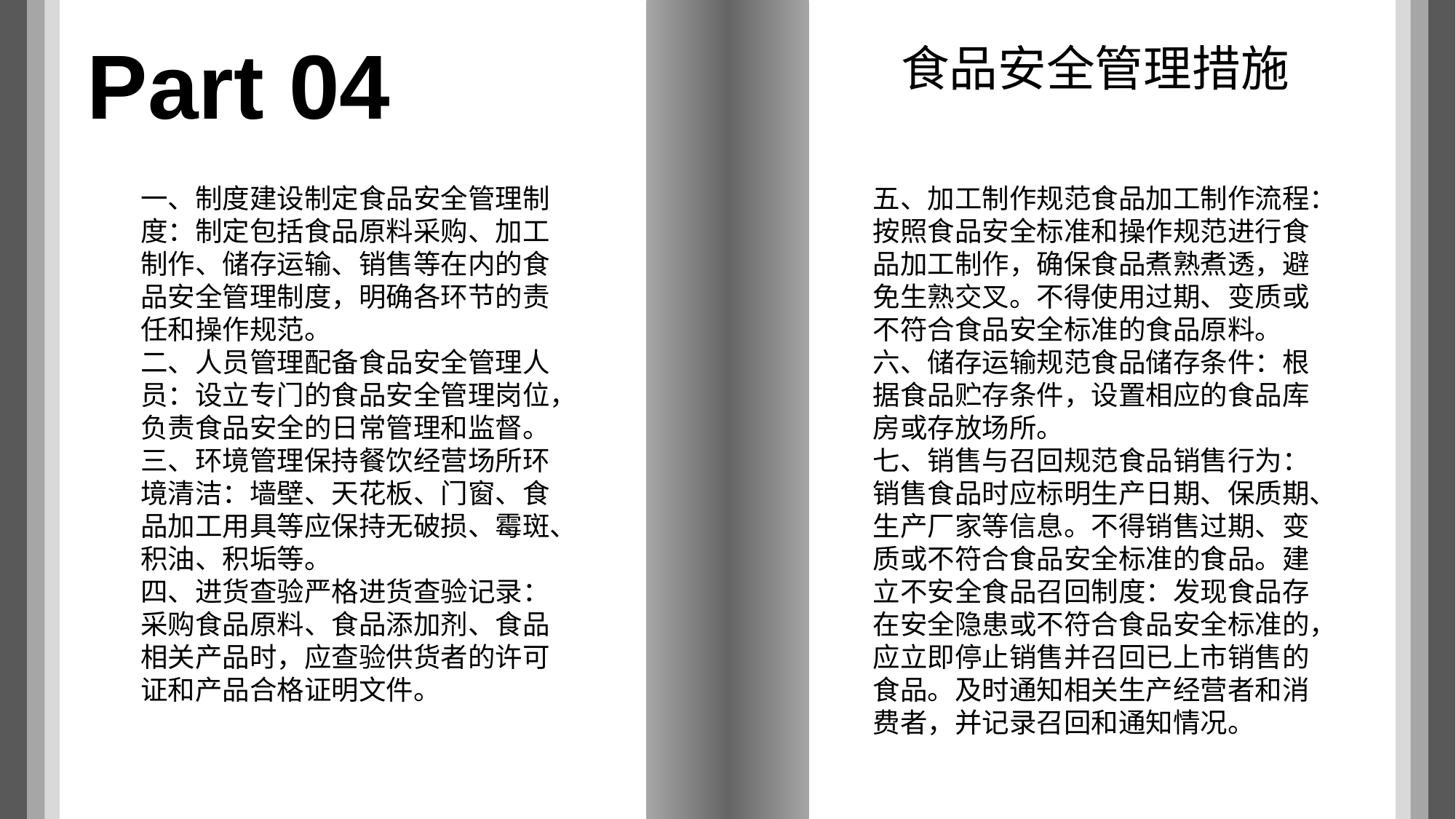

Part 04
食品安全管理措施
一、制度建设制定食品安全管理制度：制定包括食品原料采购、加工制作、储存运输、销售等在内的食品安全管理制度，明确各环节的责任和操作规范。
二、人员管理配备食品安全管理人员：设立专门的食品安全管理岗位，负责食品安全的日常管理和监督。
三、环境管理保持餐饮经营场所环境清洁：墙壁、天花板、门窗、食品加工用具等应保持无破损、霉斑、积油、积垢等。
四、进货查验严格进货查验记录：采购食品原料、食品添加剂、食品相关产品时，应查验供货者的许可证和产品合格证明文件。
五、加工制作规范食品加工制作流程：按照食品安全标准和操作规范进行食品加工制作，确保食品煮熟煮透，避免生熟交叉。不得使用过期、变质或不符合食品安全标准的食品原料。
六、储存运输规范食品储存条件：根据食品贮存条件，设置相应的食品库房或存放场所。
七、销售与召回规范食品销售行为：销售食品时应标明生产日期、保质期、生产厂家等信息。不得销售过期、变质或不符合食品安全标准的食品。建立不安全食品召回制度：发现食品存在安全隐患或不符合食品安全标准的，应立即停止销售并召回已上市销售的食品。及时通知相关生产经营者和消费者，并记录召回和通知情况。